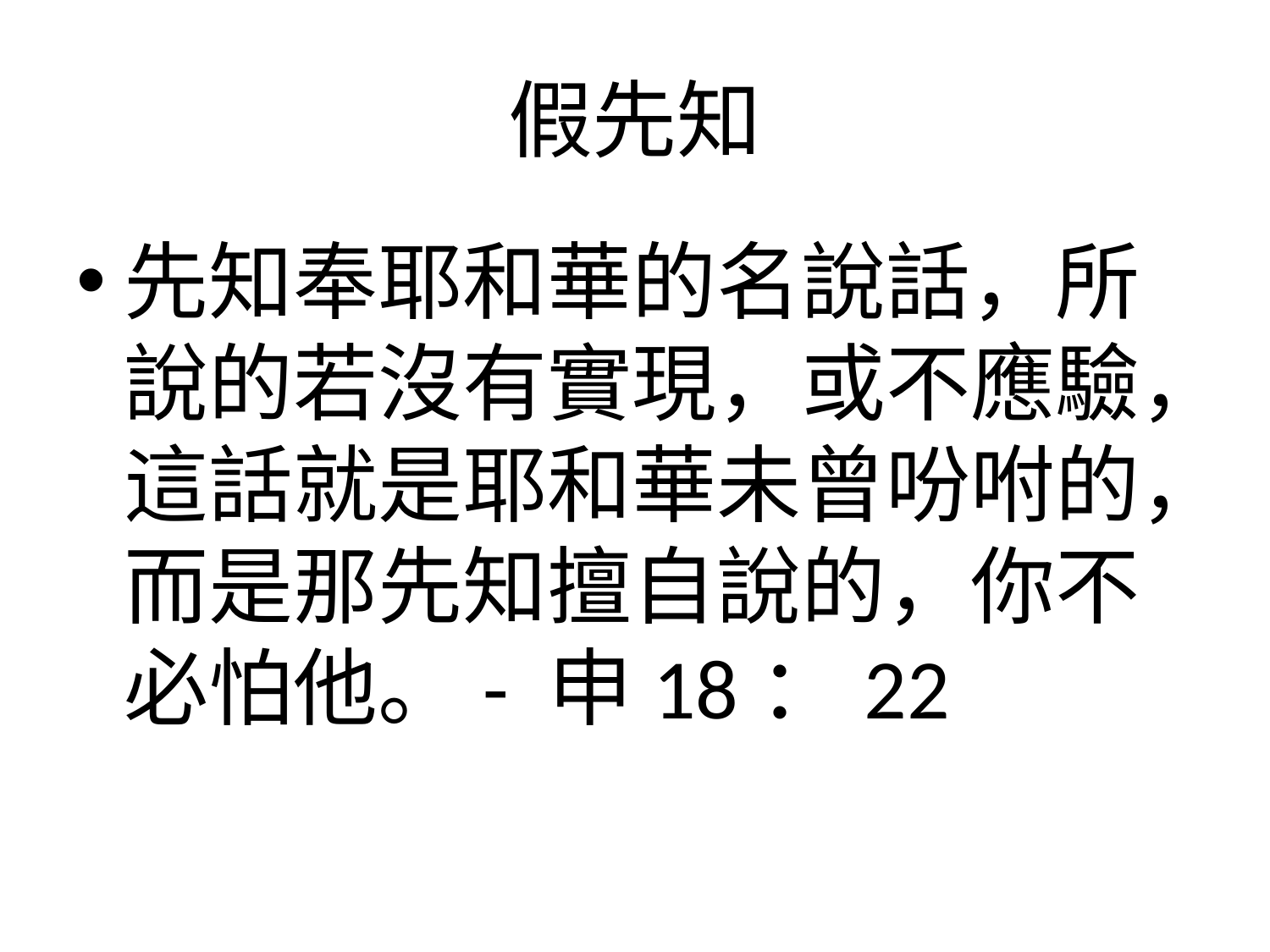

# 假先知
先知奉耶和華的名說話，所說的若沒有實現，或不應驗，這話就是耶和華未曾吩咐的，而是那先知擅自說的，你不必怕他。- 申18：22